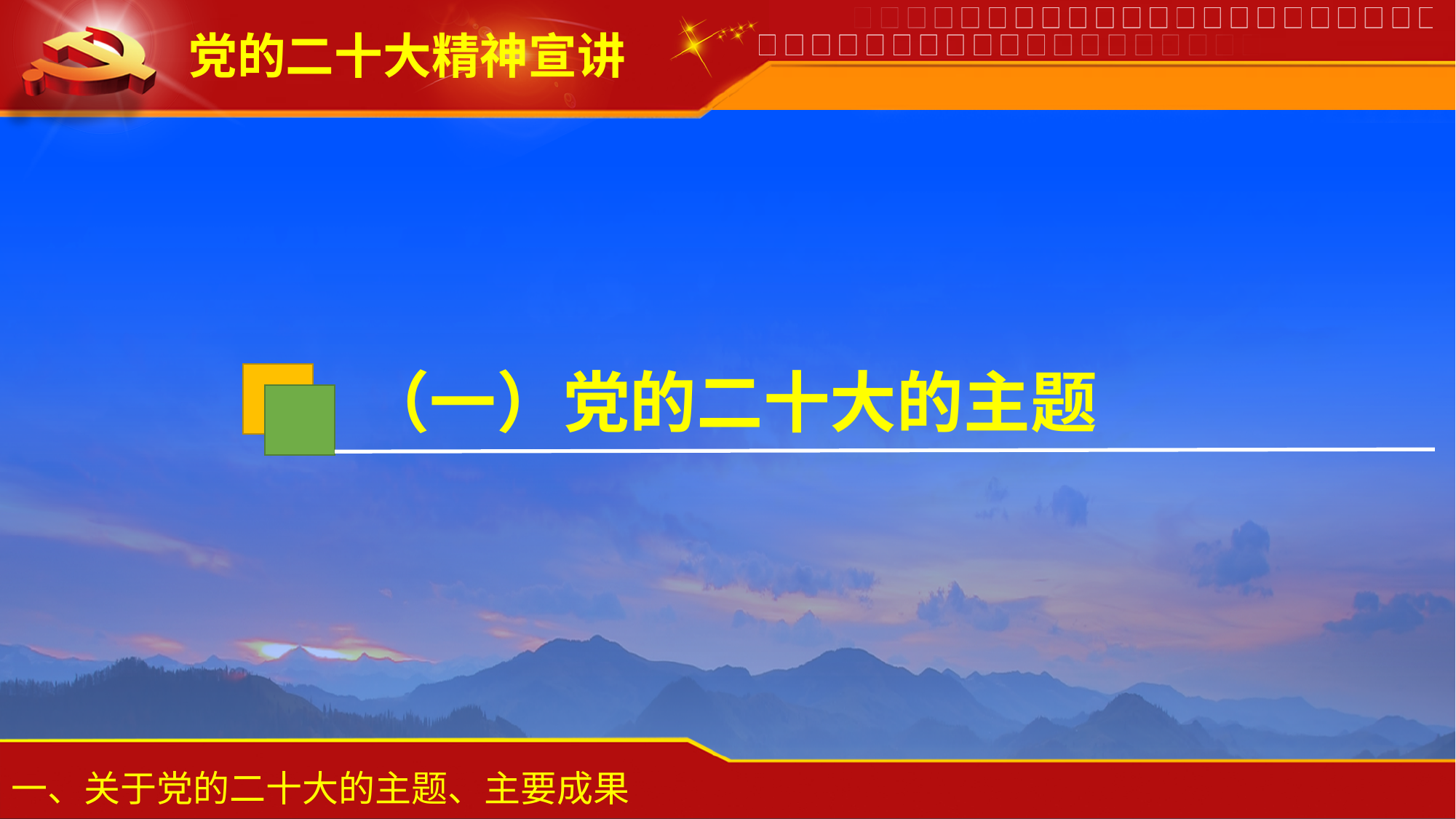

党的二十大精神宣讲
（一）党的二十大的主题

一、关于党的二十大的主题、主要成果